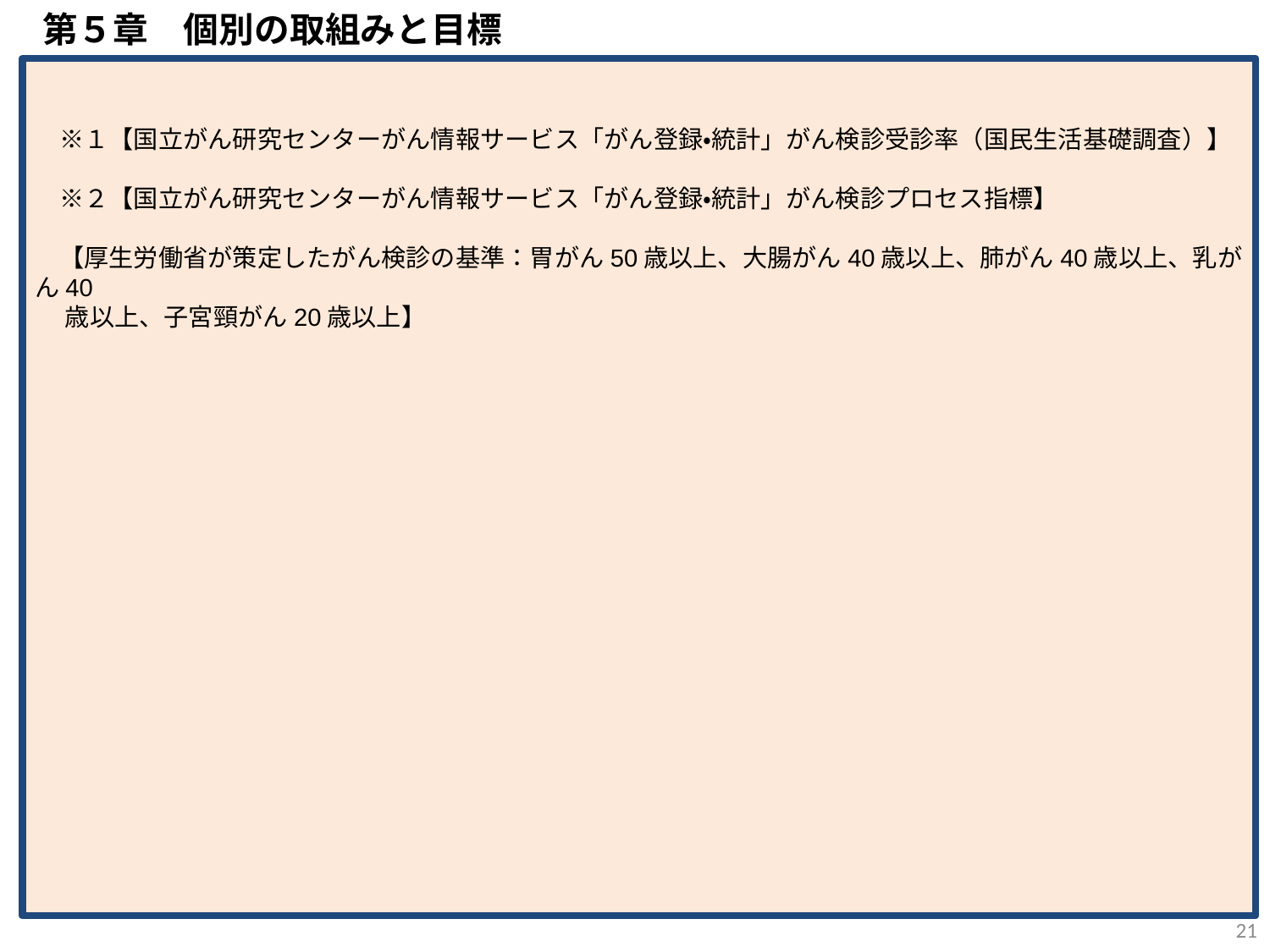

第５章　個別の取組みと目標

　※１【国立がん研究センターがん情報サービス「がん登録・統計」がん検診受診率（国民生活基礎調査）】

　※２【国立がん研究センターがん情報サービス「がん登録・統計」がん検診プロセス指標】

　【厚生労働省が策定したがん検診の基準：胃がん50歳以上、大腸がん40歳以上、肺がん40歳以上、乳がん40
　 歳以上、子宮頸がん20歳以上】
21